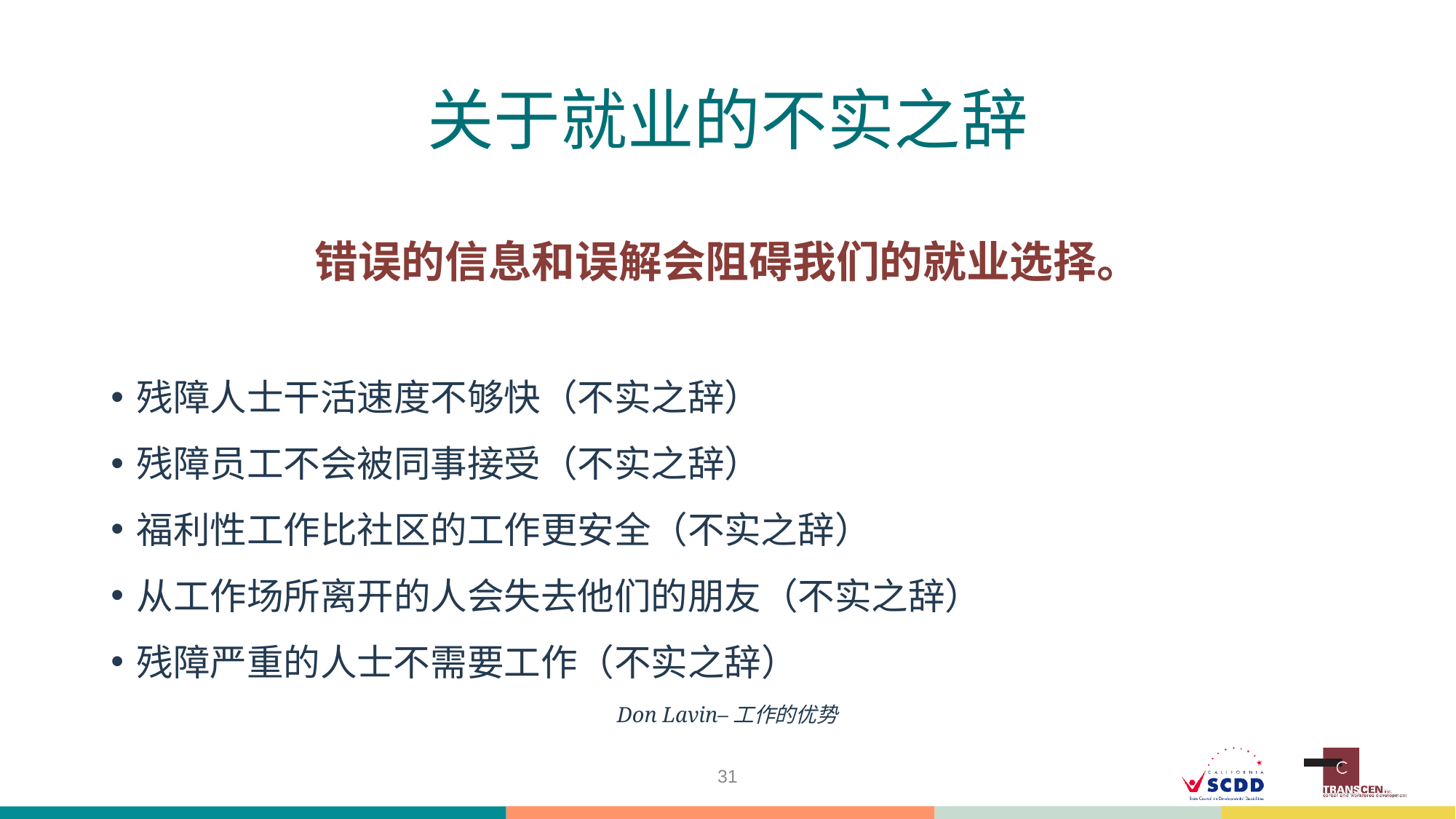

# 关于就业的不实之辞
错误的信息和误解会阻碍我们的就业选择。

残障人士干活速度不够快（不实之辞）
残障员工不会被同事接受（不实之辞）
福利性工作比社区的工作更安全（不实之辞）
从工作场所离开的人会失去他们的朋友（不实之辞）
残障严重的人士不需要工作（不实之辞）
Don Lavin–工作的优势
31